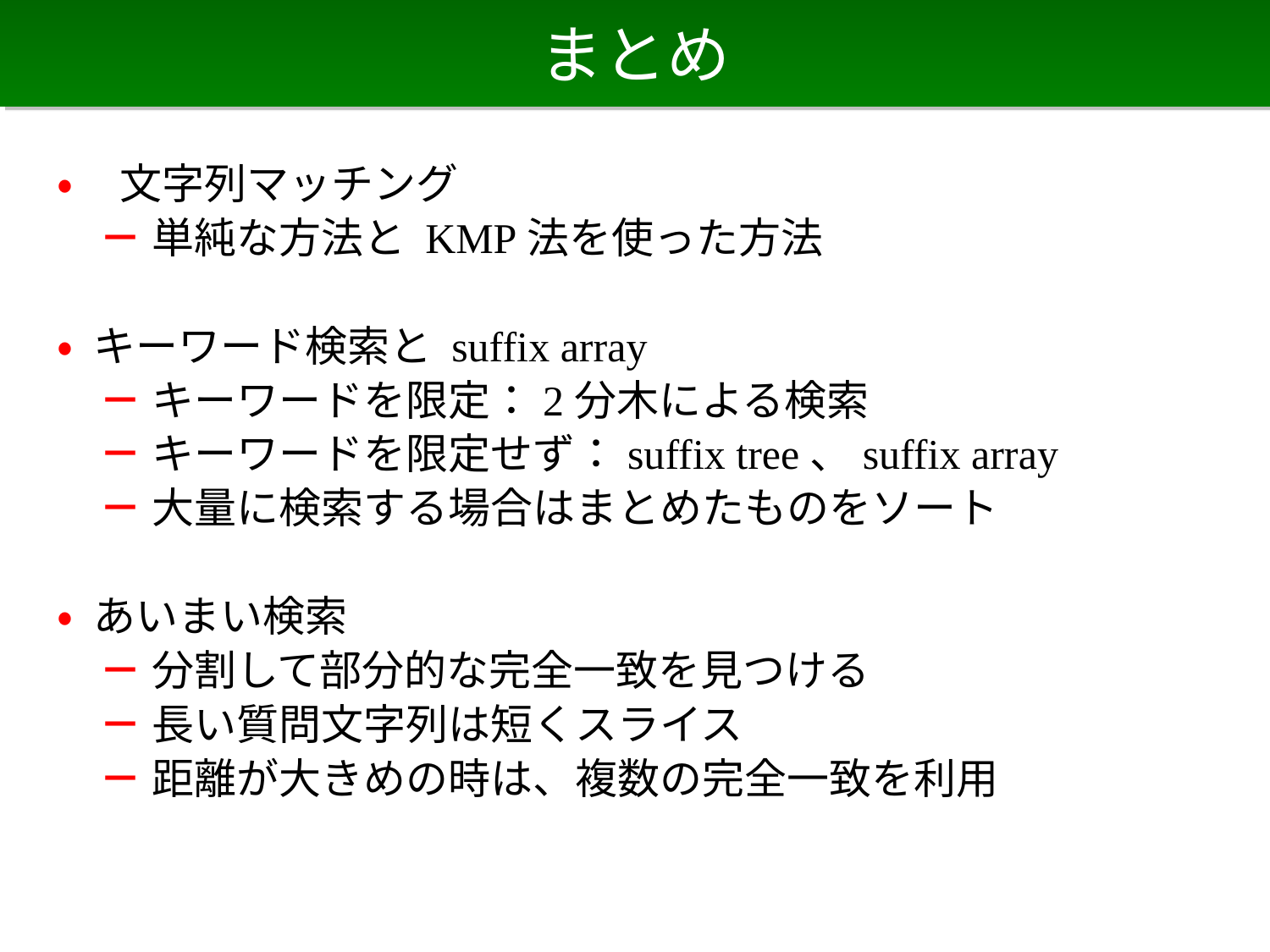

# まとめ
• 文字列マッチング
　－ 単純な方法と KMP法を使った方法

• キーワード検索と suffix array
　－ キーワードを限定：2分木による検索
　－ キーワードを限定せず：suffix tree、suffix array
　－ 大量に検索する場合はまとめたものをソート

• あいまい検索
　－ 分割して部分的な完全一致を見つける
　－ 長い質問文字列は短くスライス
　－ 距離が大きめの時は、複数の完全一致を利用